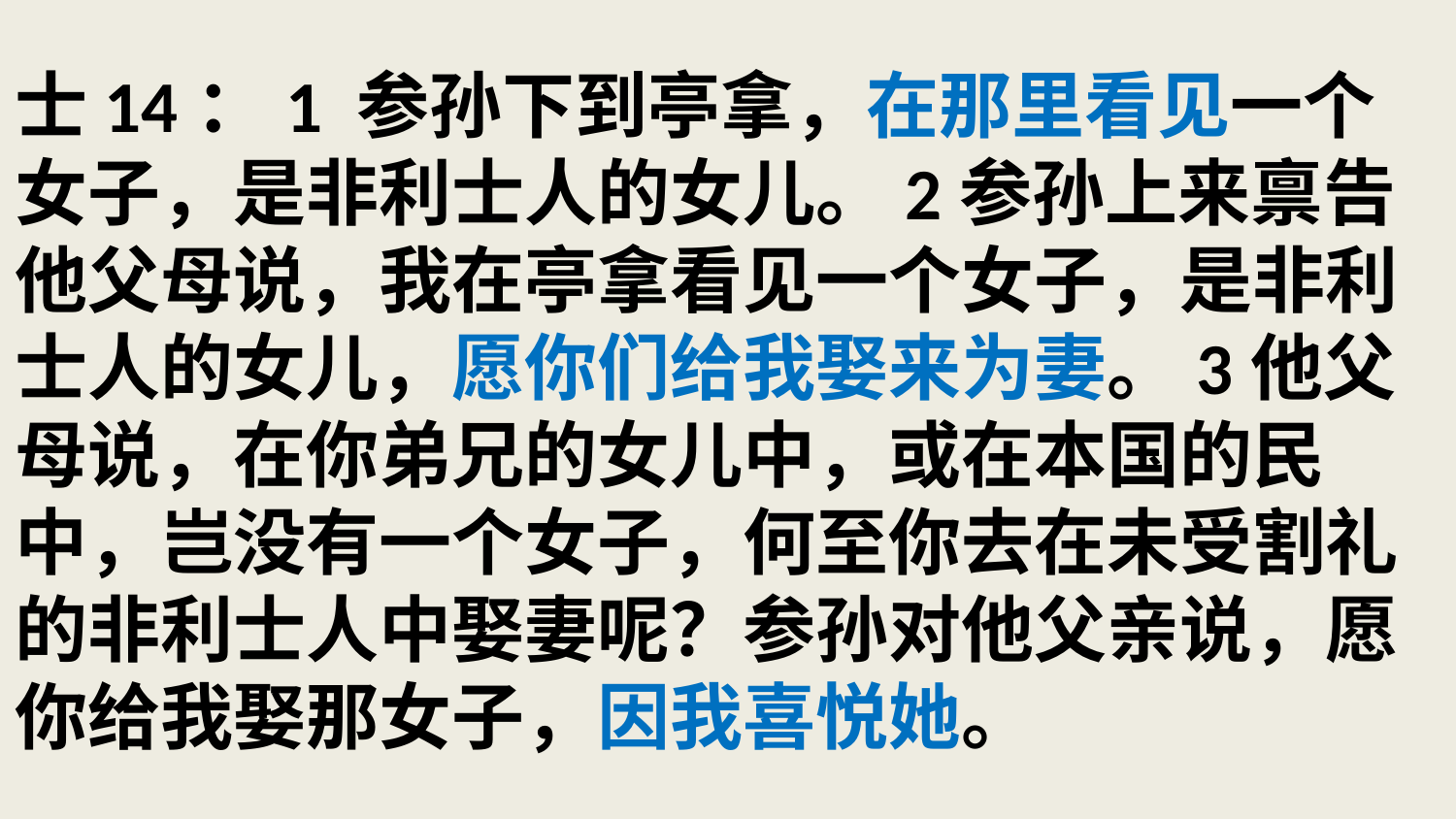

# 士14：1 参孙下到亭拿，在那里看见一个女子，是非利士人的女儿。2参孙上来禀告他父母说，我在亭拿看见一个女子，是非利士人的女儿，愿你们给我娶来为妻。3他父母说，在你弟兄的女儿中，或在本国的民中，岂没有一个女子，何至你去在未受割礼的非利士人中娶妻呢？参孙对他父亲说，愿你给我娶那女子，因我喜悦她。